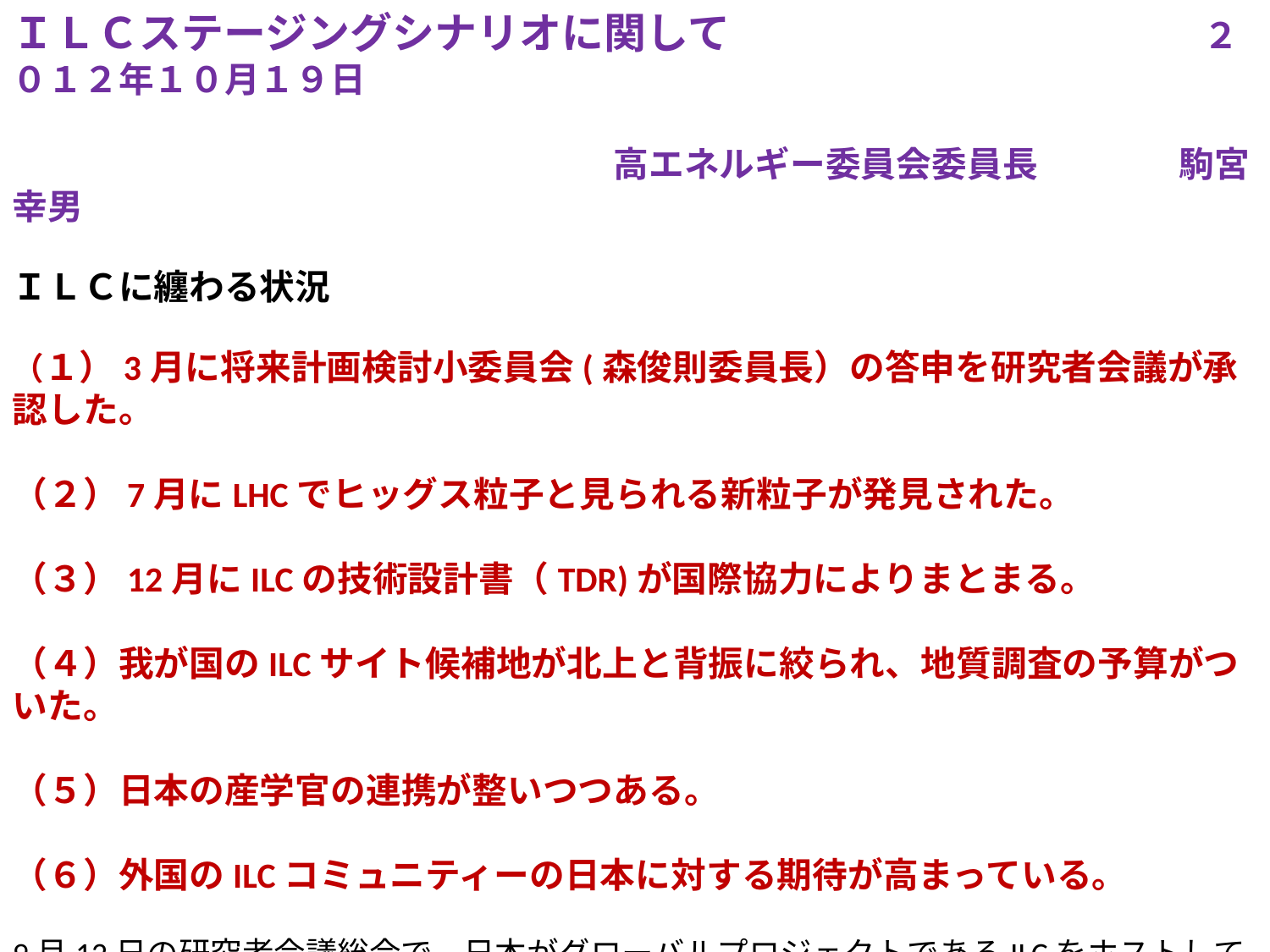

ＩＬＣステージングシナリオに関して　　　　　　　　　　　　　２０１２年１０月１９日

　　　　　　　　　　　　　　　　　高エネルギー委員会委員長　　　　駒宮幸男

ＩＬＣに纏わる状況

（１）3月に将来計画検討小委員会(森俊則委員長）の答申を研究者会議が承認した。
（２）7月にLHCでヒッグス粒子と見られる新粒子が発見された。
（３）12月にILCの技術設計書（TDR)が国際協力によりまとまる。
（４）我が国のILCサイト候補地が北上と背振に絞られ、地質調査の予算がついた。

（５）日本の産学官の連携が整いつつある。
（６）外国のILCコミュニティーの日本に対する期待が高まっている。
9月12日の研究者会議総会で、日本がグローバルプロジェクトであるILCをホストして先ずはヒッグス・ファクトリーを建設するという「ステージング・シナリオ」に関する議論を行ない、高エネルギー委員会において、拡大高エネルギー委員会を開催し、この件を議論することを決めた。
１０月１８日の拡大高エネルギー委員会で次の提案文書が承認された。